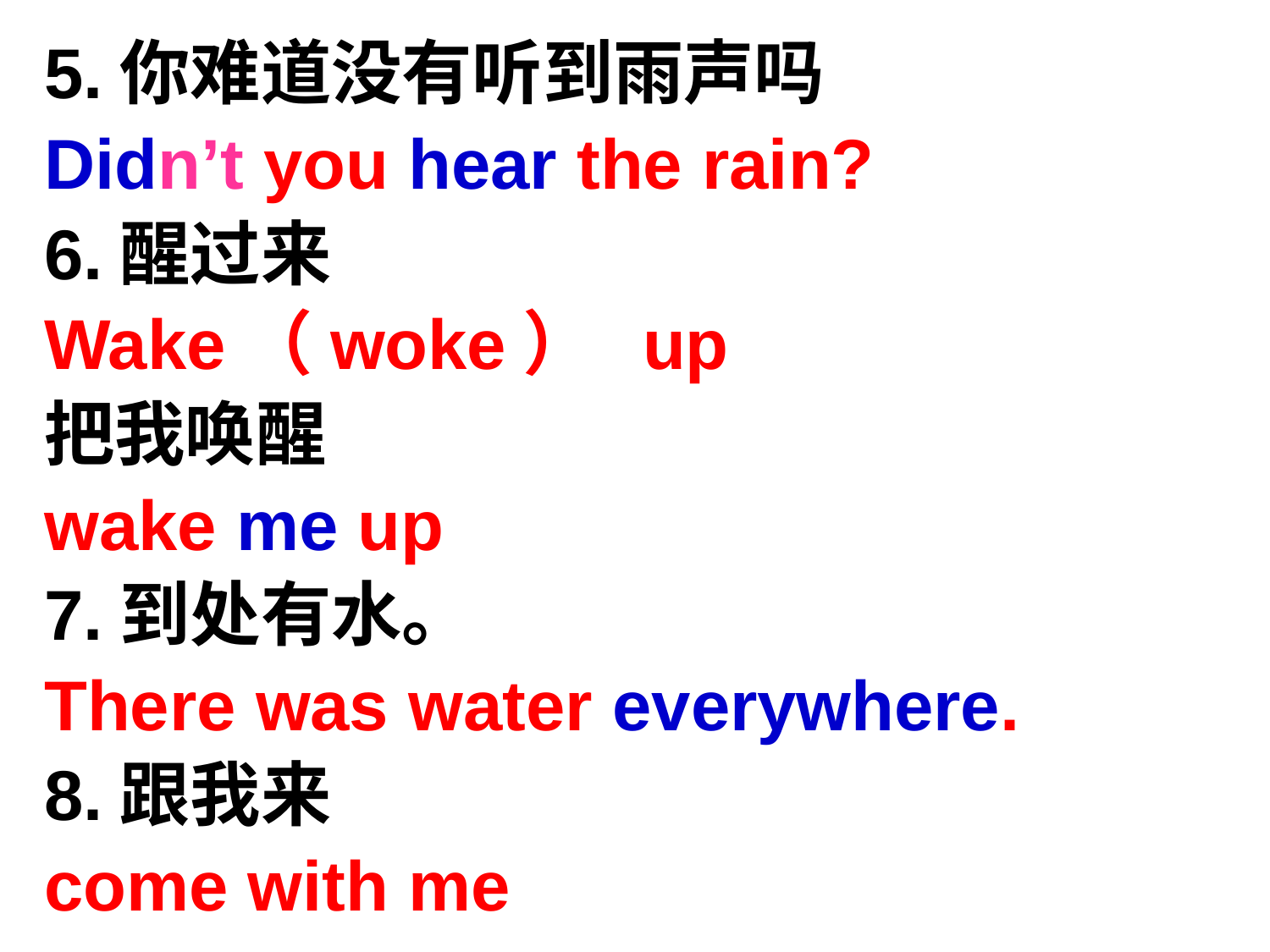

5.你难道没有听到雨声吗
Didn’t you hear the rain?
6.醒过来
Wake（woke）  up
把我唤醒
wake me up
7.到处有水。
There was water everywhere.
8.跟我来
come with me